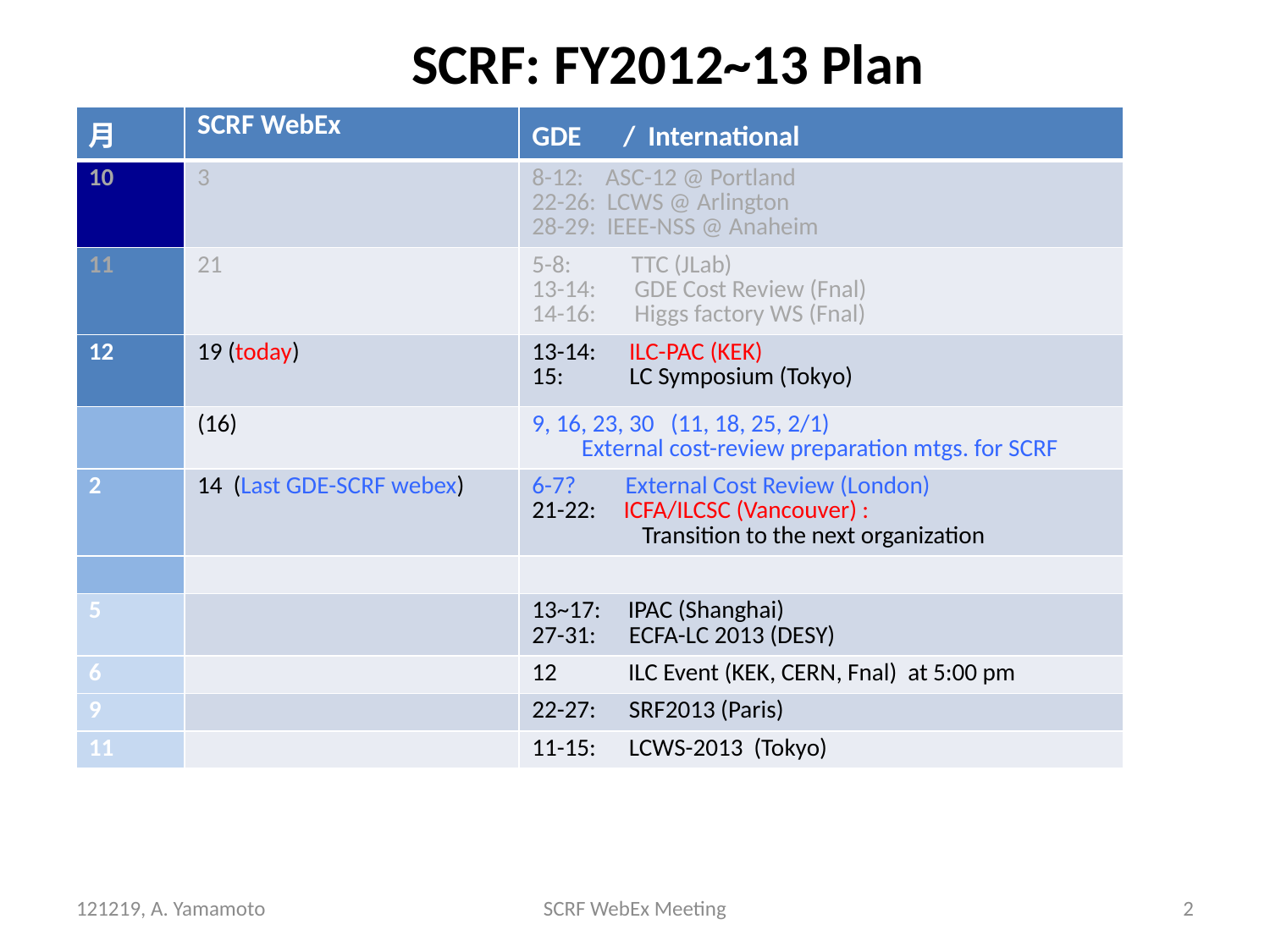

# SCRF: FY2012~13 Plan
| 月 | SCRF WebEx | GDE　/ International |
| --- | --- | --- |
| 10 | 3 | 8-12: ASC-12 @ Portland 22-26: LCWS @ Arlington 28-29: IEEE-NSS @ Anaheim |
| 11 | 21 | 5-8: TTC (JLab) 13-14: GDE Cost Review (Fnal) 14-16: Higgs factory WS (Fnal) |
| 12 | 19 (today) | 13-14: ILC-PAC (KEK) 15: LC Symposium (Tokyo) |
|  | (16) | 9, 16, 23, 30 (11, 18, 25, 2/1) External cost-review preparation mtgs. for SCRF |
| 2 | 14 (Last GDE-SCRF webex) | 6-7? External Cost Review (London) 21-22: ICFA/ILCSC (Vancouver) : Transition to the next organization |
|  |  |  |
| 5 |  | 13~17: IPAC (Shanghai) 27-31: ECFA-LC 2013 (DESY) |
| 6 |  | 12 ILC Event (KEK, CERN, Fnal) at 5:00 pm |
| 9 |  | 22-27: SRF2013 (Paris) |
| 11 |  | 11-15: LCWS-2013 (Tokyo) |
121219, A. Yamamoto
SCRF WebEx Meeting
2